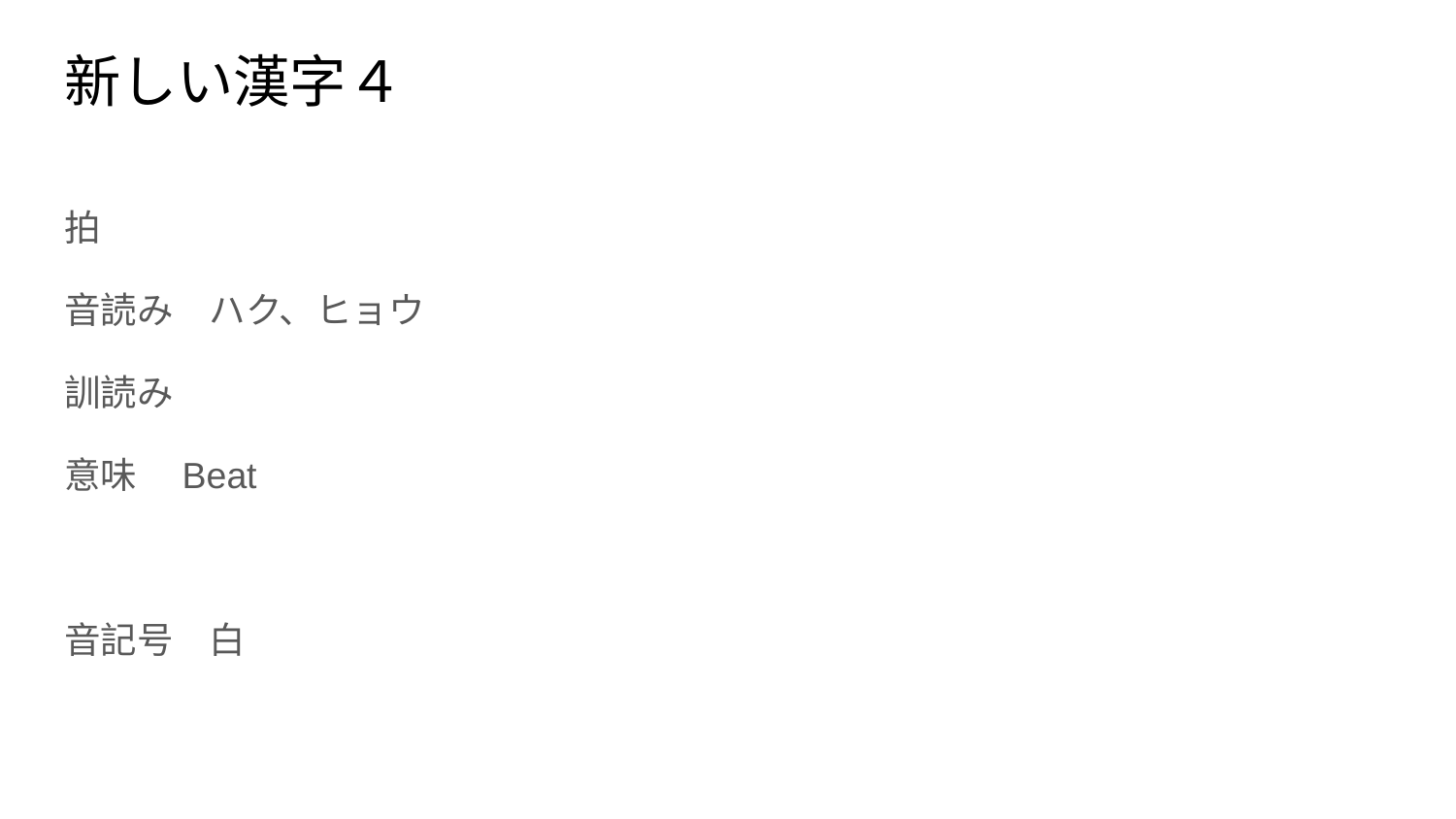

# 新しい漢字４
拍
音読み　ハク、ヒョウ
訓読み
意味　Beat

音記号　白